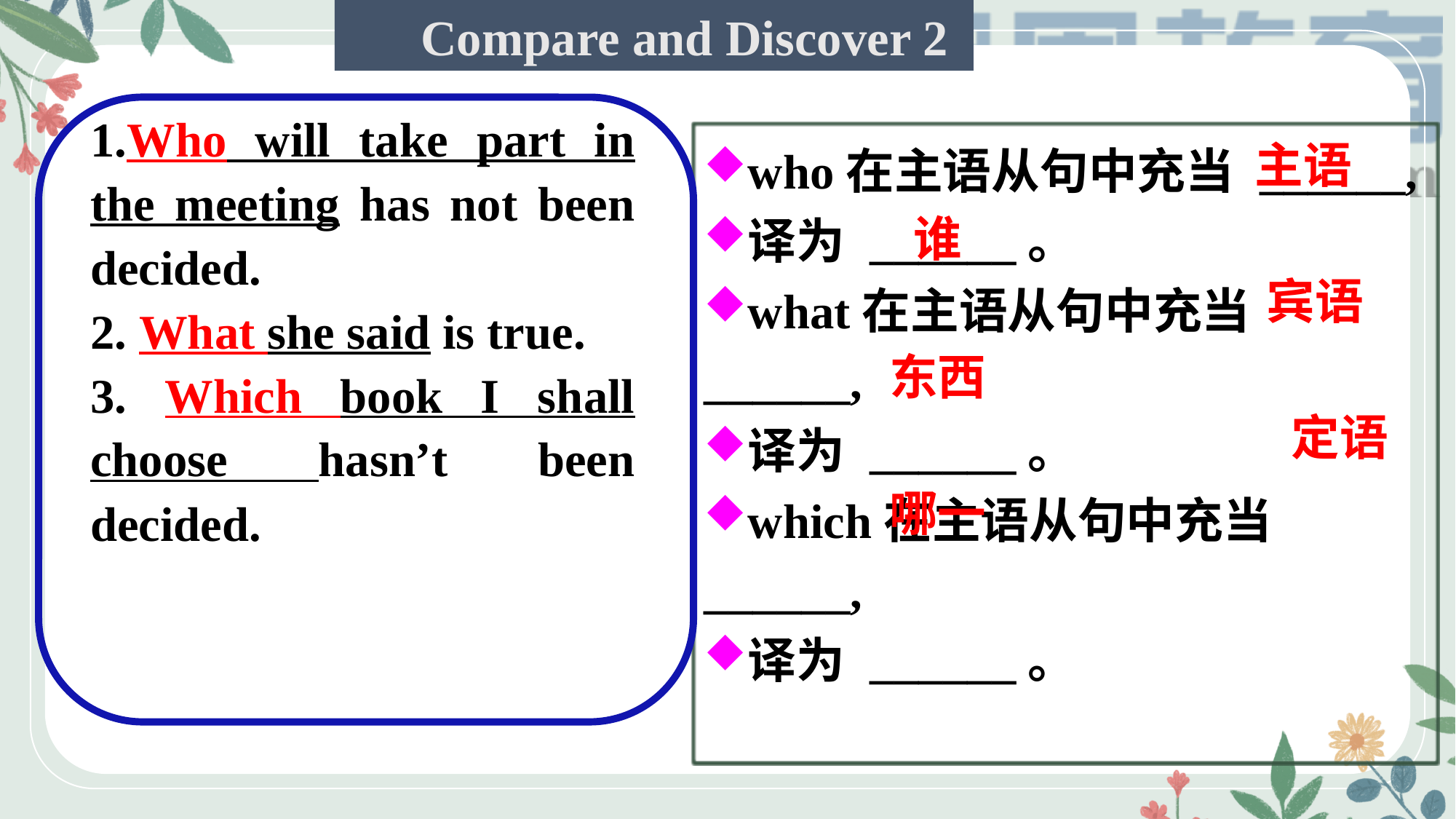

Compare and Discover 2
1.Who will take part in the meeting has not been decided.
2. What she said is true.
3. Which book I shall choose hasn’t been decided.

主语
who在主语从句中充当 ______,
译为 ______。
what在主语从句中充当 ______,
译为 ______。
which在主语从句中充当 ______,
译为 ______。

谁
宾语
东西
定语
哪一